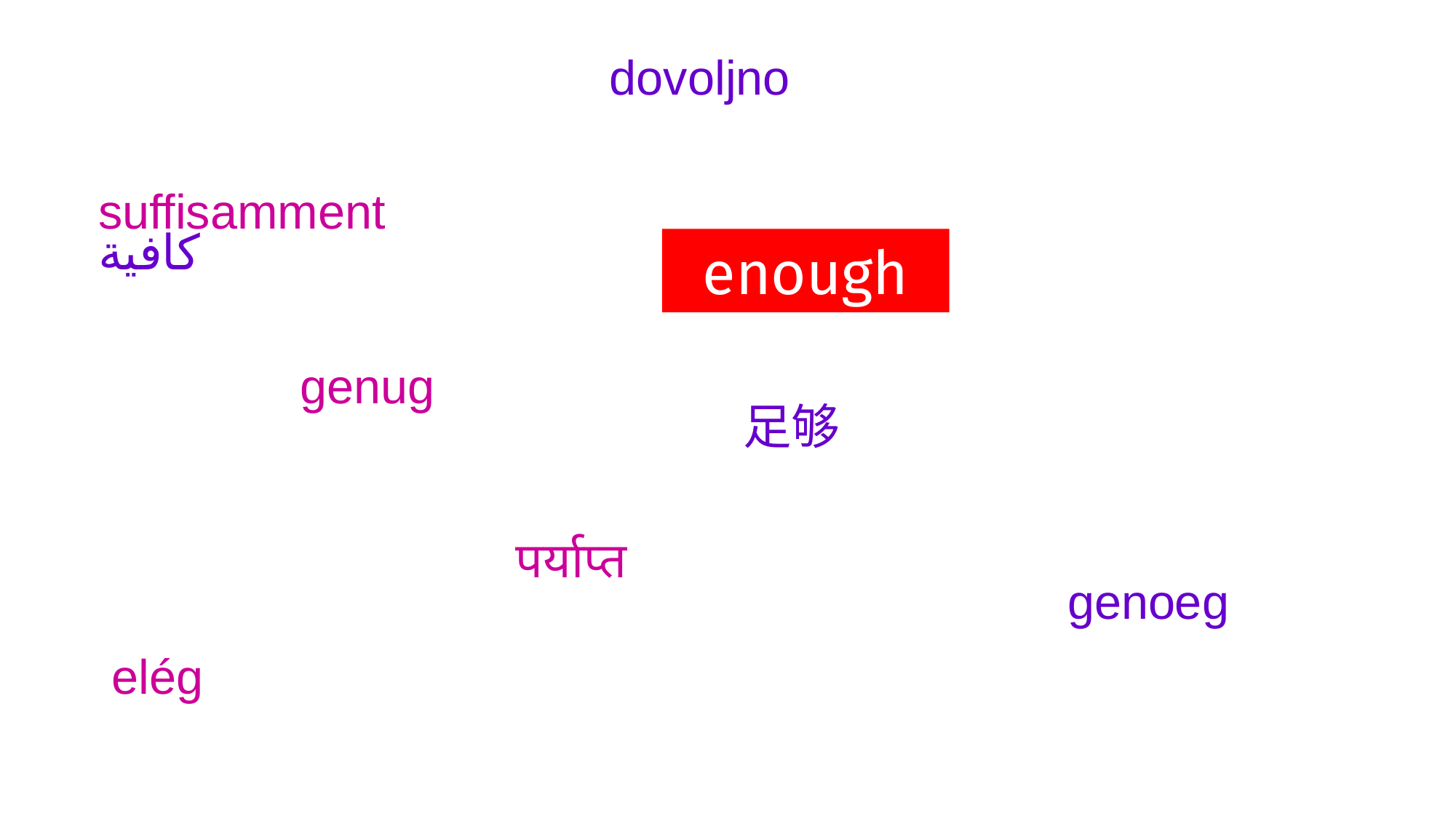

dovoljno

كافية

                                                          足够

                                                                        genoeg
suffisamment

               genug

                               पर्याप्त

 elég
enough